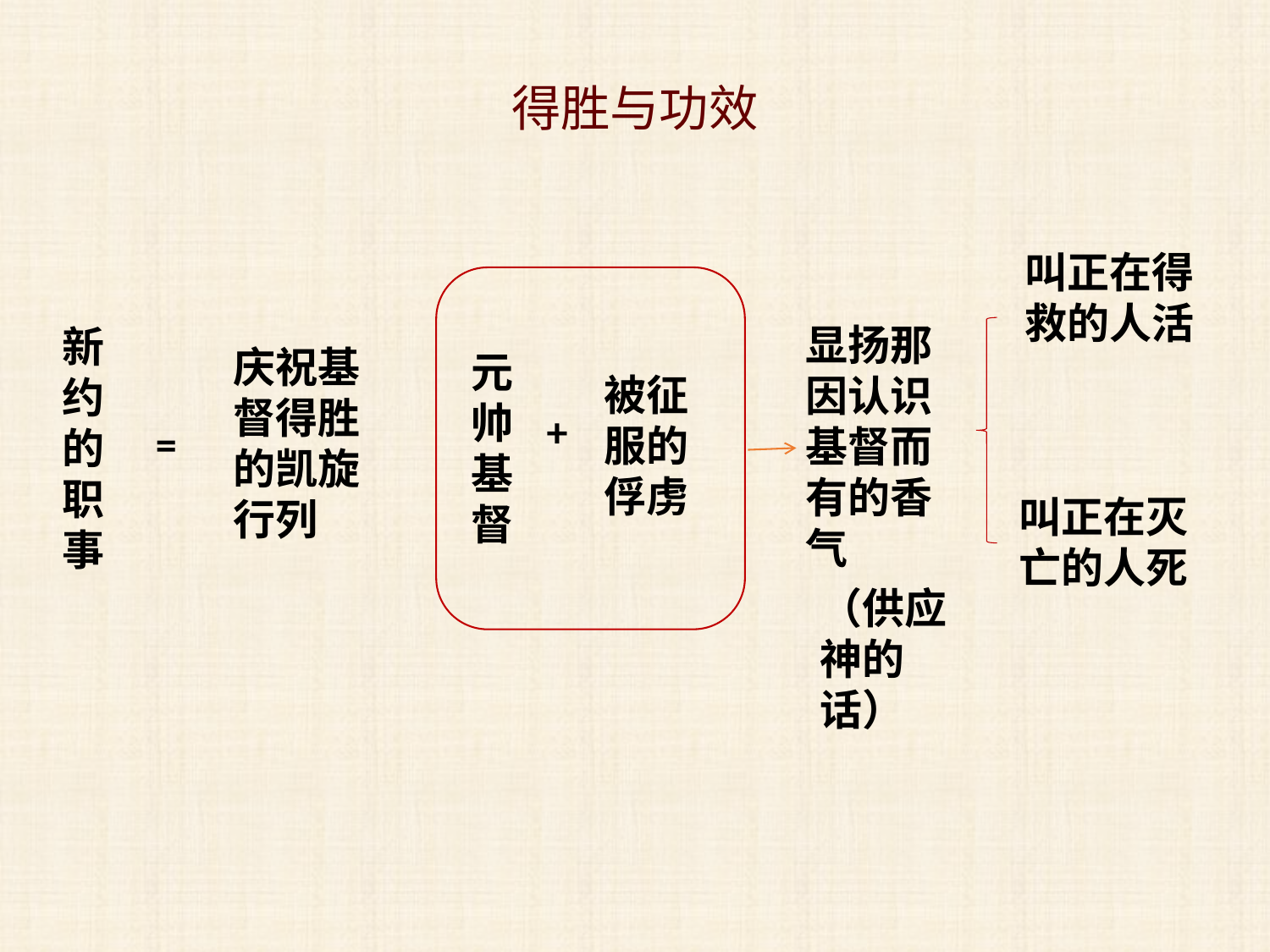

得胜与功效
叫正在得救的人活

显扬那因认识基督而有的香气
新约的职事

庆祝基督得胜的凯旋行列
元帅基督
被征服的俘虏
+
=
叫正在灭亡的人死
（供应神的话）